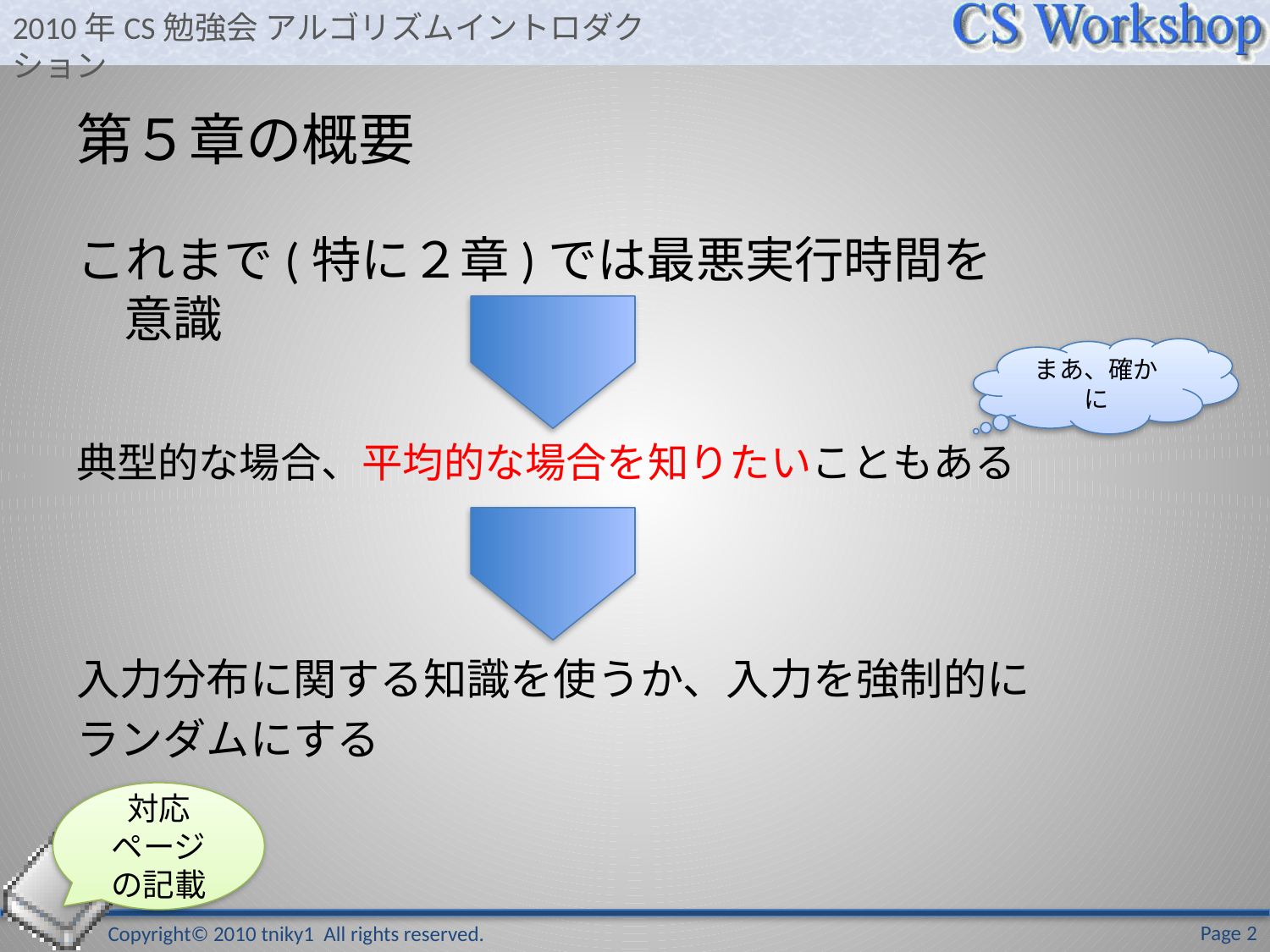

# 第５章の概要
これまで(特に２章)では最悪実行時間を意識

まあ、確かに
典型的な場合、平均的な場合を知りたいこともある

入力分布に関する知識を使うか、入力を強制的に
ランダムにする
対応ページの記載